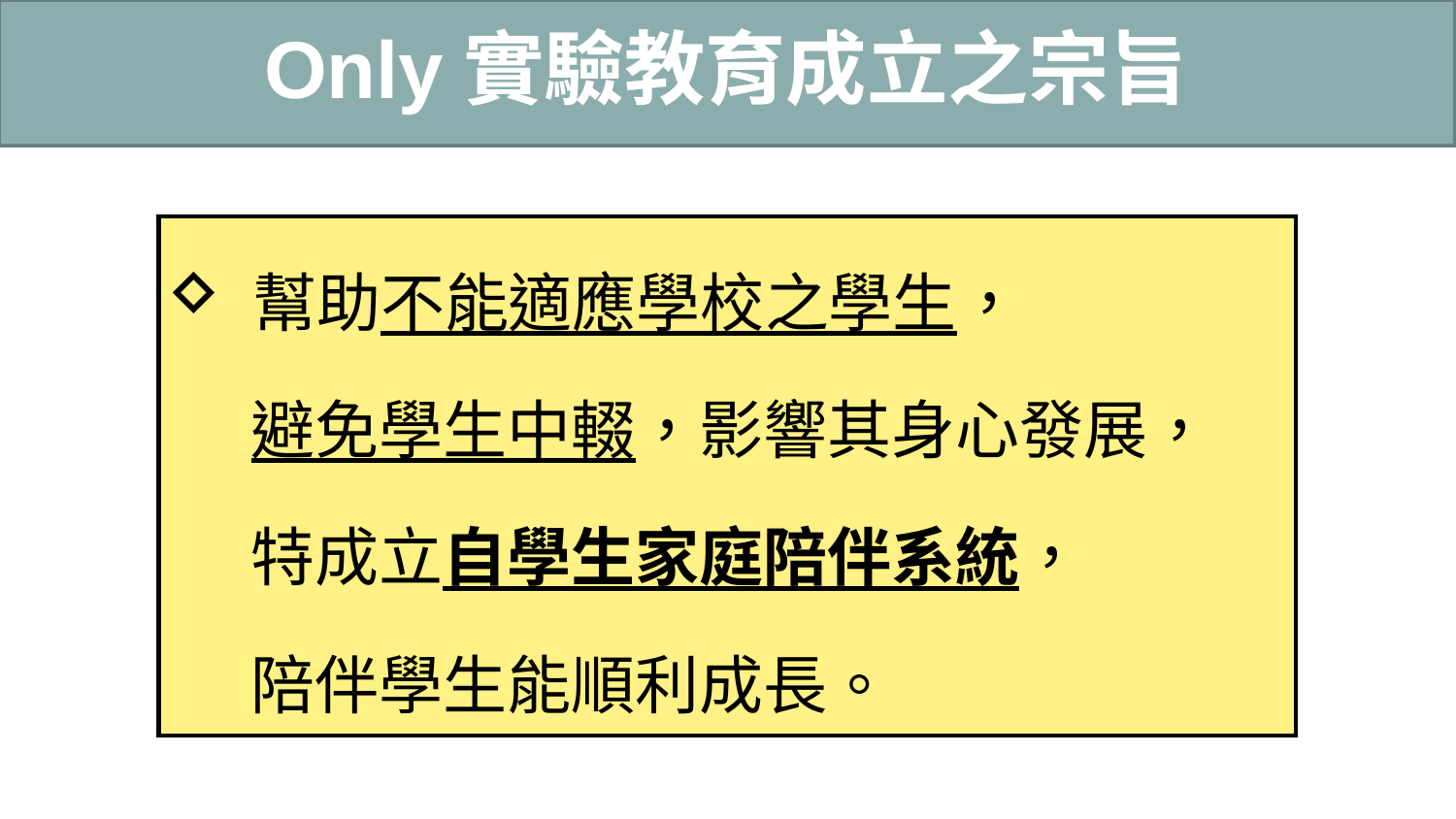

Only實驗教育成立之宗旨
#
幫助不能適應學校之學生，
     避免學生中輟，影響其身心發展，
     特成立自學生家庭陪伴系統，
     陪伴學生能順利成長。